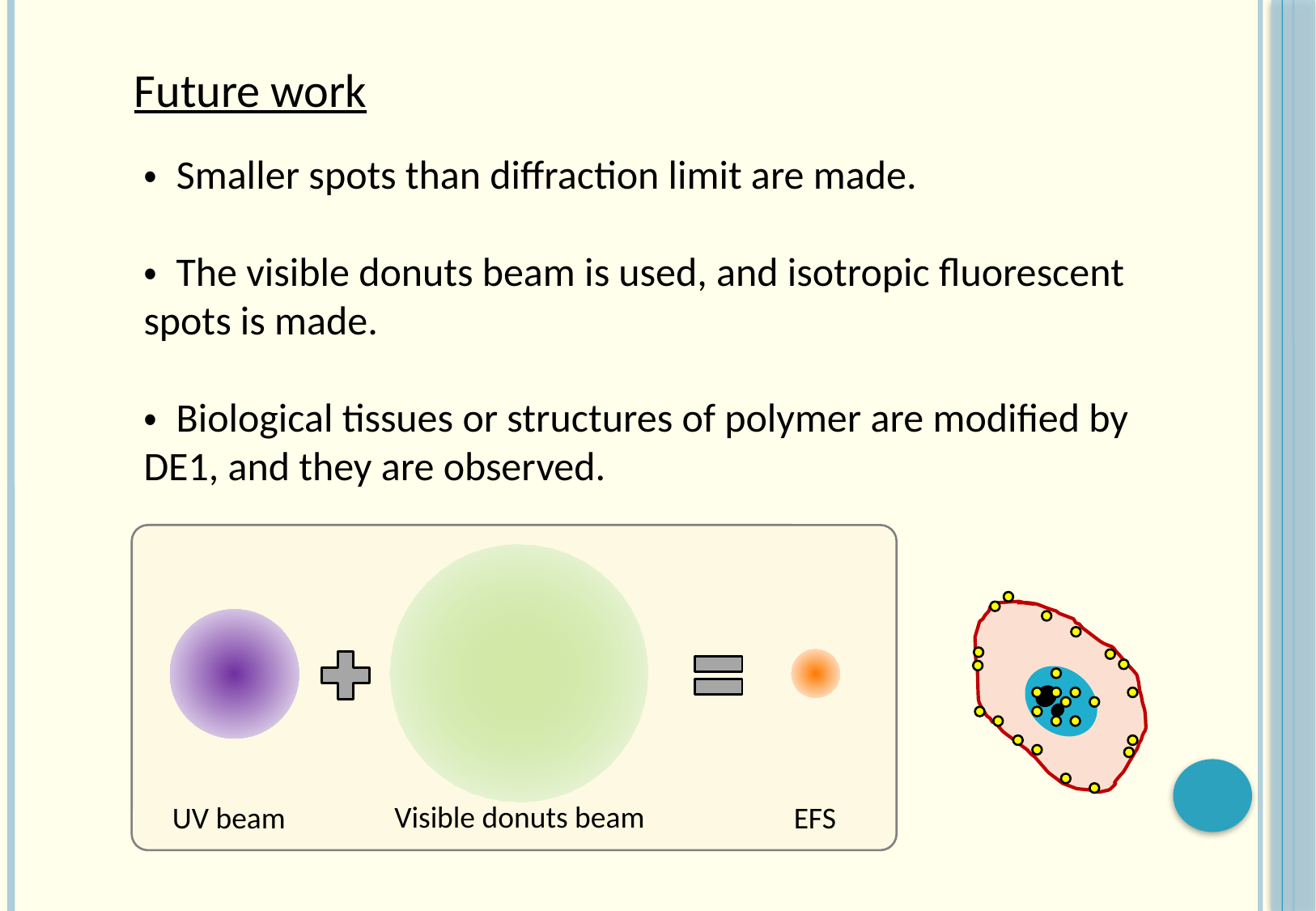

Future work
・ Smaller spots than diffraction limit are made.

・ The visible donuts beam is used, and isotropic fluorescent spots is made.

・ Biological tissues or structures of polymer are modified by DE1, and they are observed.

Visible donuts beam
UV beam
EFS